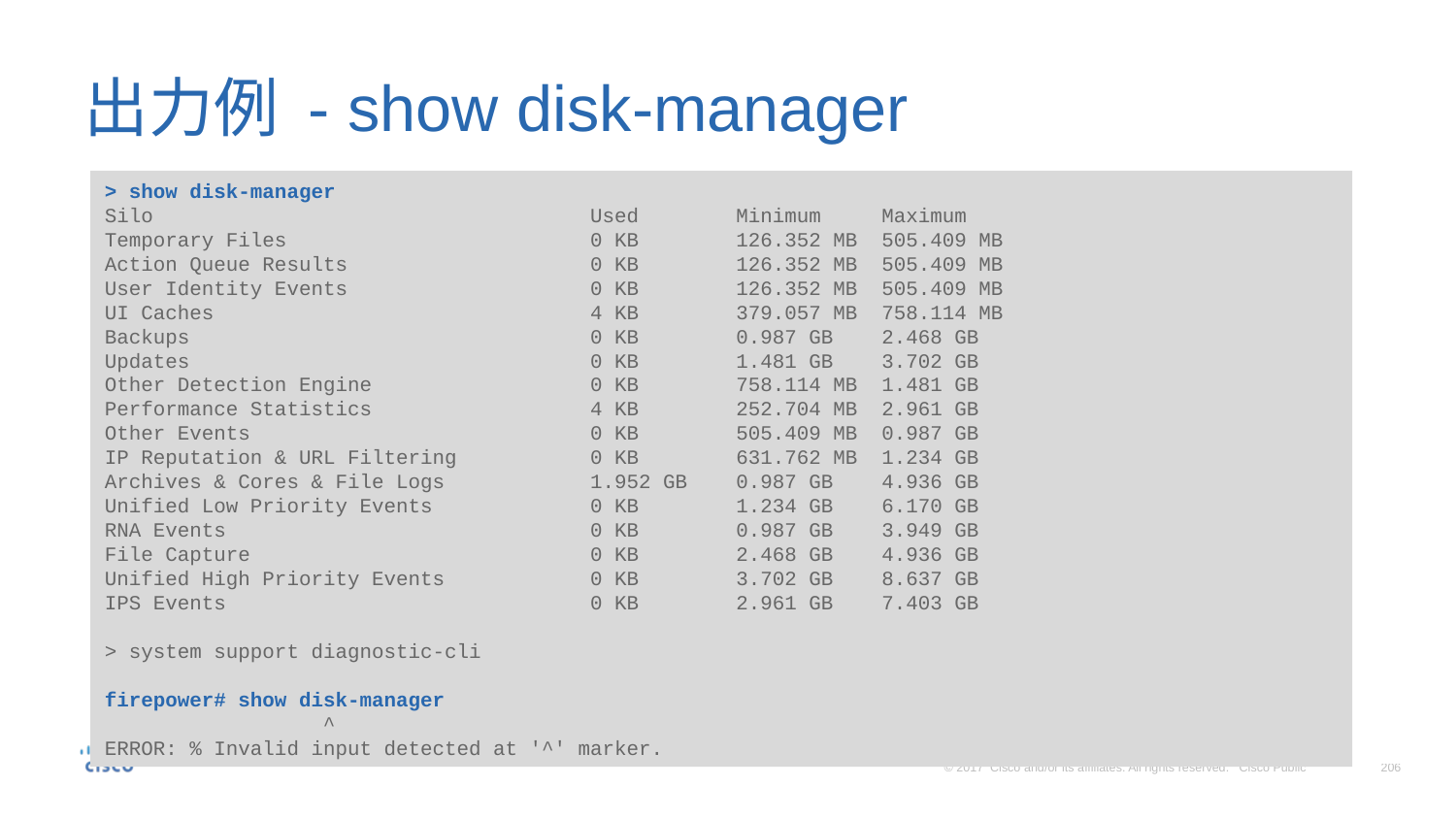

# 出力例 - show disk-manager
> show disk-manager
Silo                                    Used        Minimum     Maximum
Temporary Files                         0 KB        126.352 MB  505.409 MB
Action Queue Results                    0 KB        126.352 MB  505.409 MB
User Identity Events                    0 KB        126.352 MB  505.409 MB
UI Caches                               4 KB        379.057 MB  758.114 MB
Backups                                 0 KB        0.987 GB    2.468 GB
Updates                                 0 KB        1.481 GB    3.702 GB
Other Detection Engine                  0 KB        758.114 MB  1.481 GB
Performance Statistics                  4 KB        252.704 MB  2.961 GB
Other Events                            0 KB        505.409 MB  0.987 GB
IP Reputation & URL Filtering           0 KB        631.762 MB  1.234 GB
Archives & Cores & File Logs            1.952 GB    0.987 GB    4.936 GB
Unified Low Priority Events             0 KB        1.234 GB    6.170 GB
RNA Events                              0 KB        0.987 GB    3.949 GB
File Capture                            0 KB        2.468 GB    4.936 GB
Unified High Priority Events            0 KB        3.702 GB    8.637 GB
IPS Events                              0 KB        2.961 GB    7.403 GB

> system support diagnostic-cli

firepower# show disk-manager
                  ^
ERROR: % Invalid input detected at '^' marker.